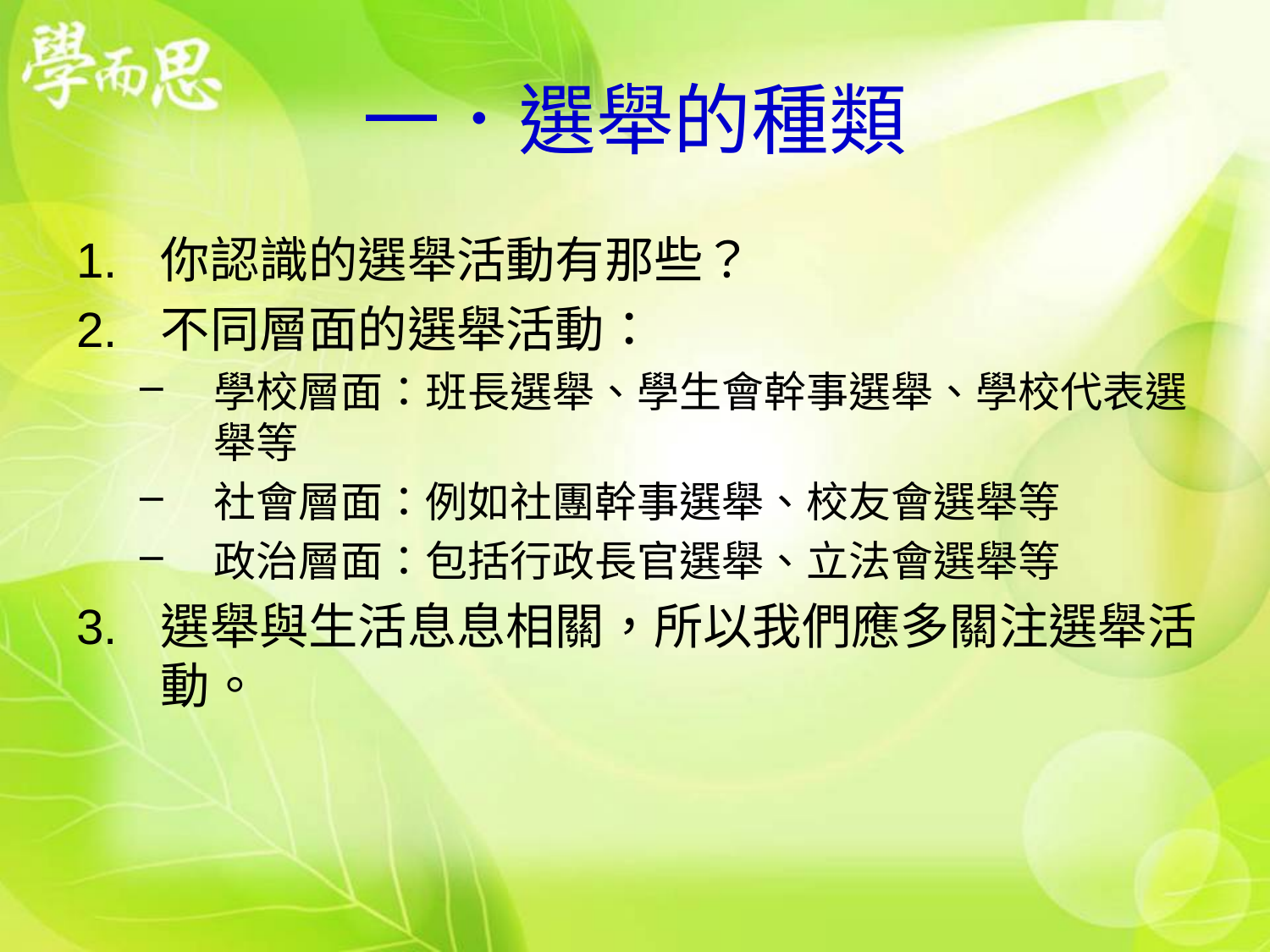

# 一．選舉的種類
你認識的選舉活動有那些？
不同層面的選舉活動：
學校層面：班長選舉、學生會幹事選舉、學校代表選舉等
社會層面：例如社團幹事選舉、校友會選舉等
政治層面：包括行政長官選舉、立法會選舉等
選舉與生活息息相關，所以我們應多關注選舉活動。